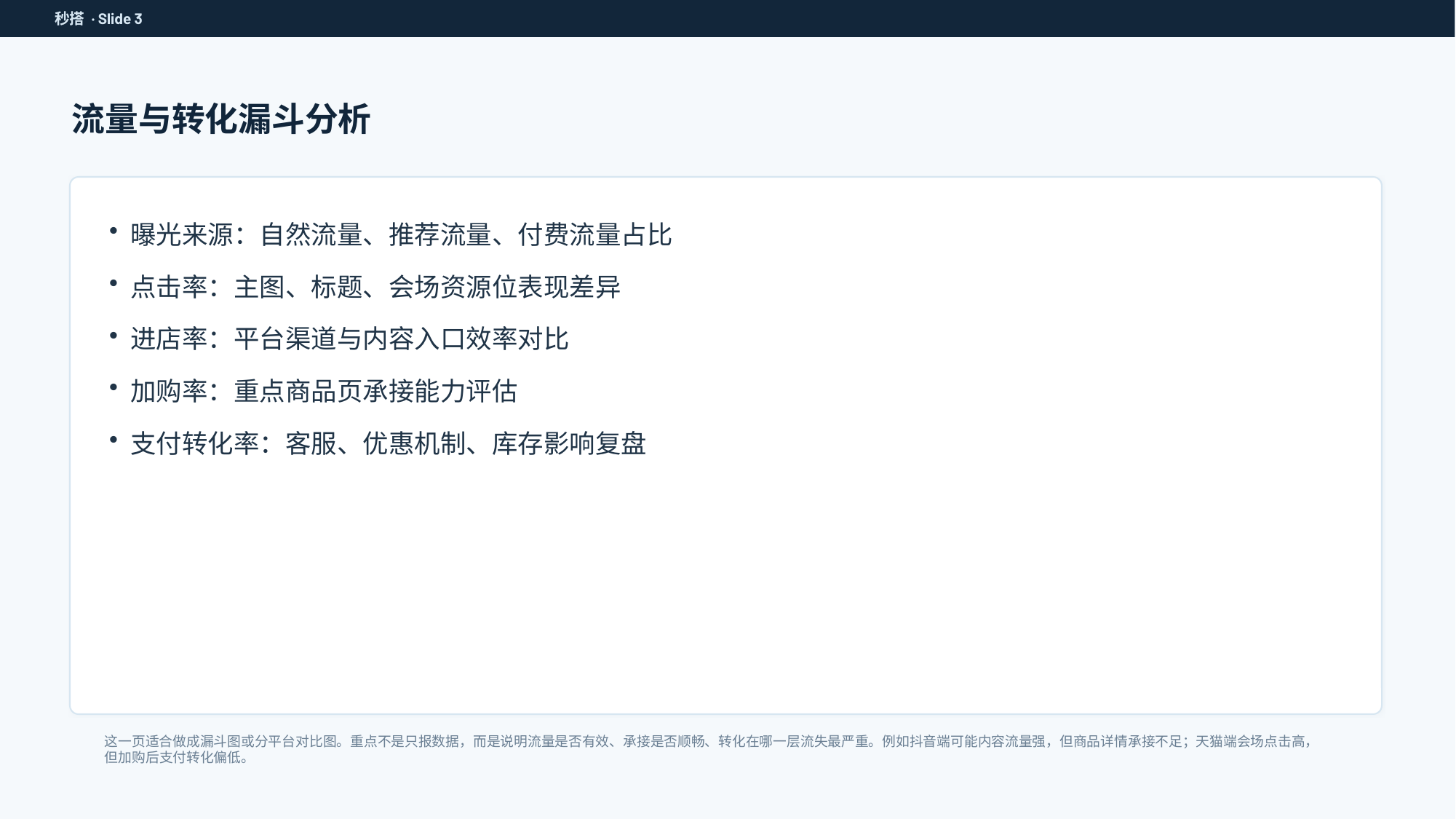

秒搭 · Slide 3
流量与转化漏斗分析

曝光来源：自然流量、推荐流量、付费流量占比
点击率：主图、标题、会场资源位表现差异
进店率：平台渠道与内容入口效率对比
加购率：重点商品页承接能力评估
支付转化率：客服、优惠机制、库存影响复盘
这一页适合做成漏斗图或分平台对比图。重点不是只报数据，而是说明流量是否有效、承接是否顺畅、转化在哪一层流失最严重。例如抖音端可能内容流量强，但商品详情承接不足；天猫端会场点击高，但加购后支付转化偏低。